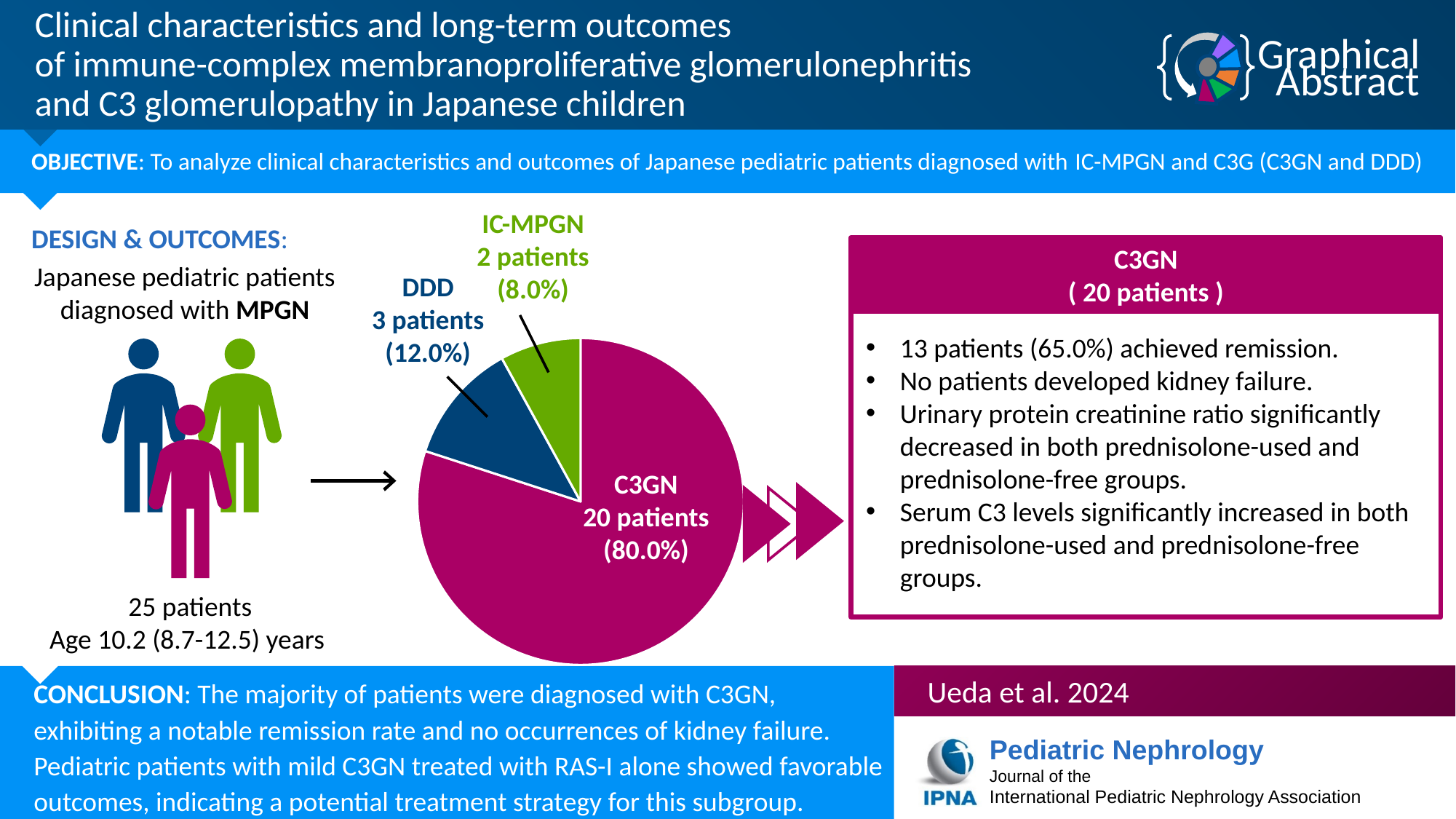

Clinical characteristics and long-term outcomes
of immune-complex membranoproliferative glomerulonephritis
and C3 glomerulopathy in Japanese children
OBJECTIVE: To analyze clinical characteristics and outcomes of Japanese pediatric patients diagnosed with IC-MPGN and C3G (C3GN and DDD)
IC-MPGN
2 patients
(8.0%)
DESIGN & OUTCOMES:
C3GN
( 20 patients )
Japanese pediatric patients
diagnosed with MPGN
DDD
3 patients
(12.0%)

13 patients (65.0%) achieved remission.
No patients developed kidney failure.
Urinary protein creatinine ratio significantly decreased in both prednisolone-used and prednisolone-free groups.
Serum C3 levels significantly increased in both prednisolone-used and prednisolone-free groups.

### Chart

| Category | 人数 |
|---|---|
| C3GN | 20.0 |
| DDD | 3.0 |
| IC-MPGN | 2.0 |

C3GN
20 patients
(80.0%)

25 patients
Age 10.2 (8.7-12.5) years
Ueda et al. 2024
CONCLUSION: The majority of patients were diagnosed with C3GN,
exhibiting a notable remission rate and no occurrences of kidney failure.
Pediatric patients with mild C3GN treated with RAS-I alone showed favorable
outcomes, indicating a potential treatment strategy for this subgroup.